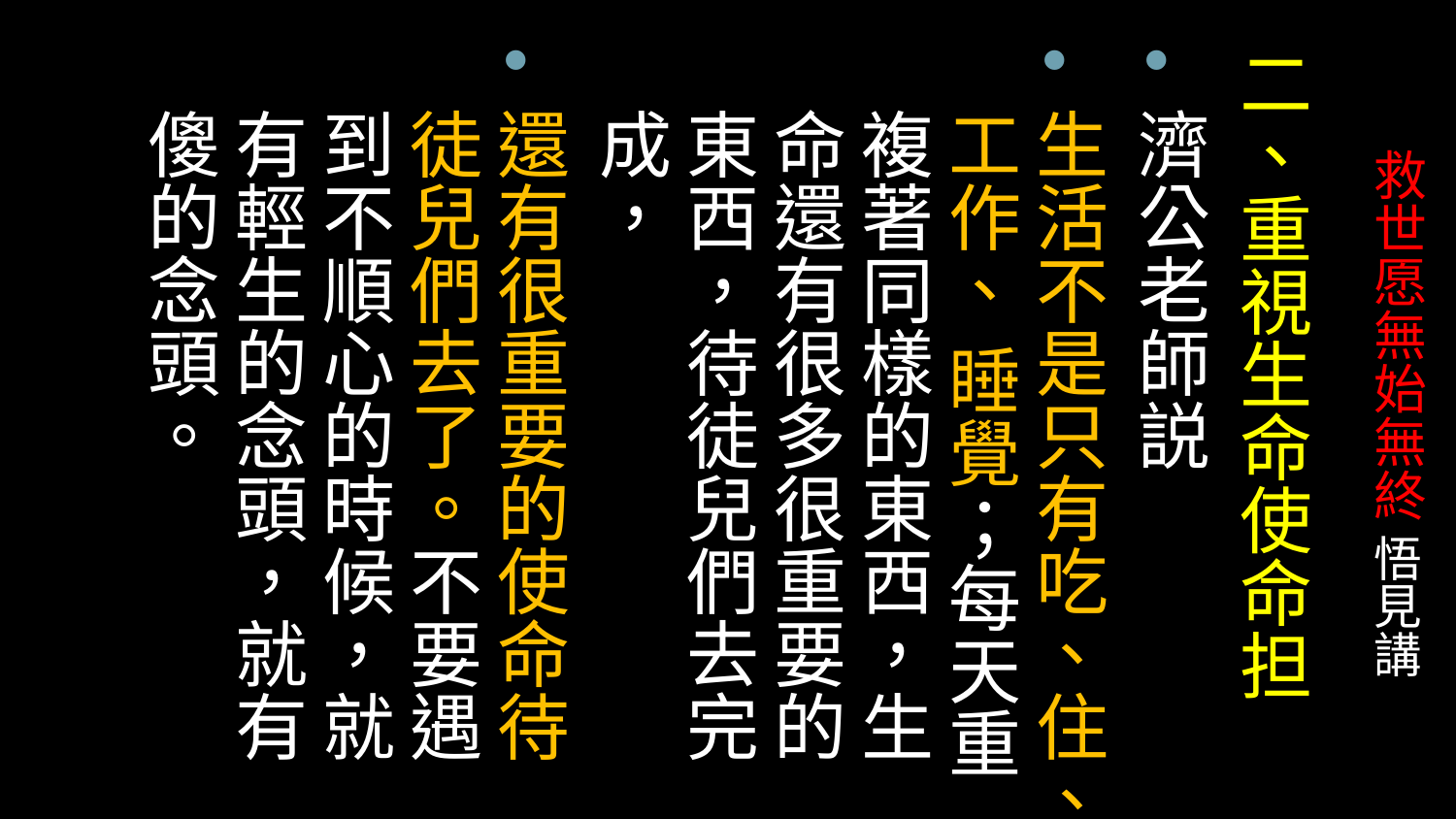

二、重視生命使命担
濟公老師説
生活不是只有吃、住、工作、 睡覺；每天重複著同樣的東西，生命還有很多很重要的東西，待徒兒們去完成，
還有很重要的使命待徒兒們去了。不要遇到不順心的時候，就有輕生的念頭，就有傻的念頭。

# 救世愿無始無終 悟見講